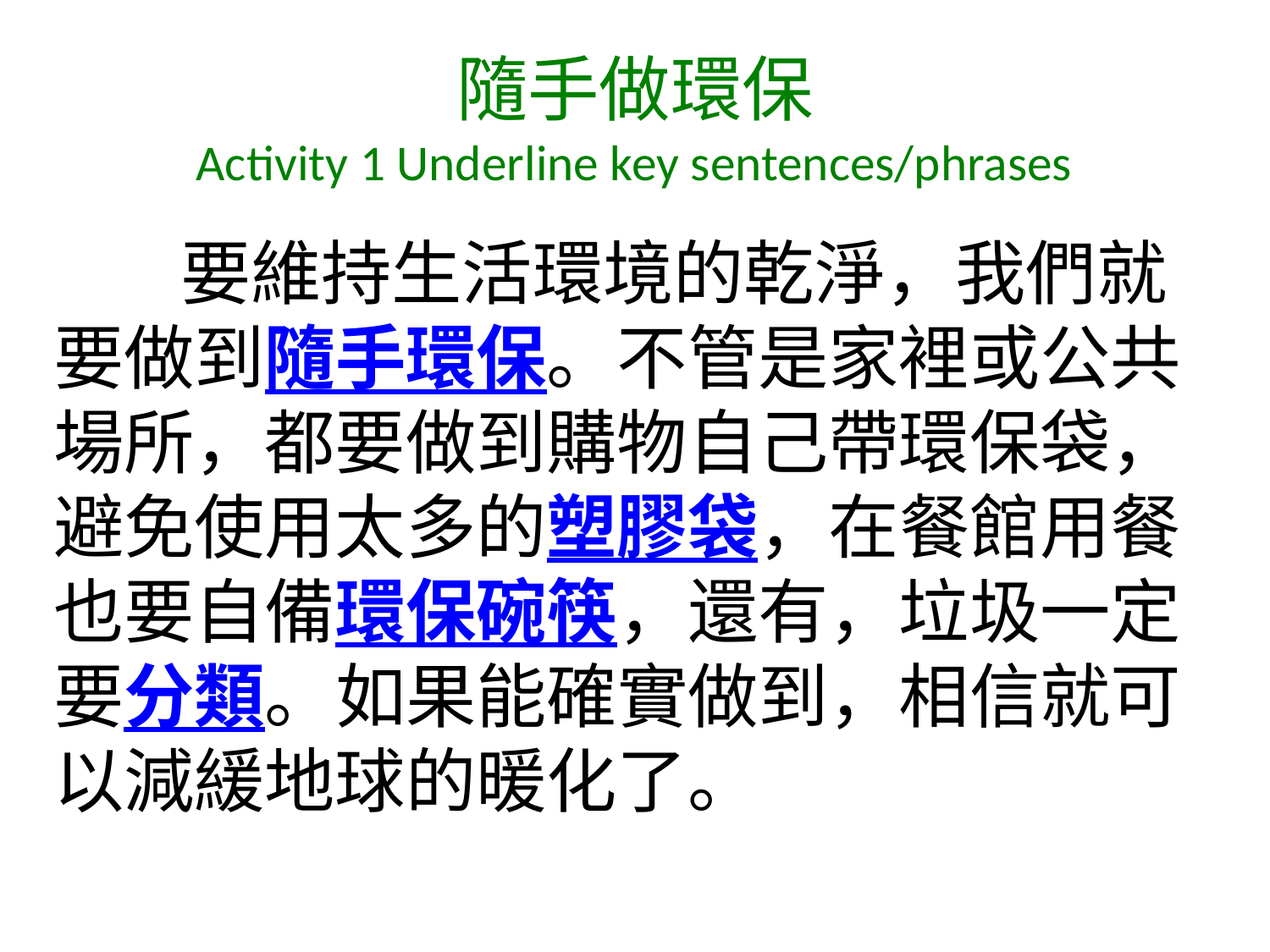

# 隨手做環保 Activity 1 Underline key sentences/phrases
	要維持生活環境的乾淨，我們就要做到隨手環保。不管是家裡或公共場所，都要做到購物自己帶環保袋，避免使用太多的塑膠袋，在餐館用餐也要自備環保碗筷，還有，垃圾一定要分類。如果能確實做到，相信就可以減緩地球的暖化了。